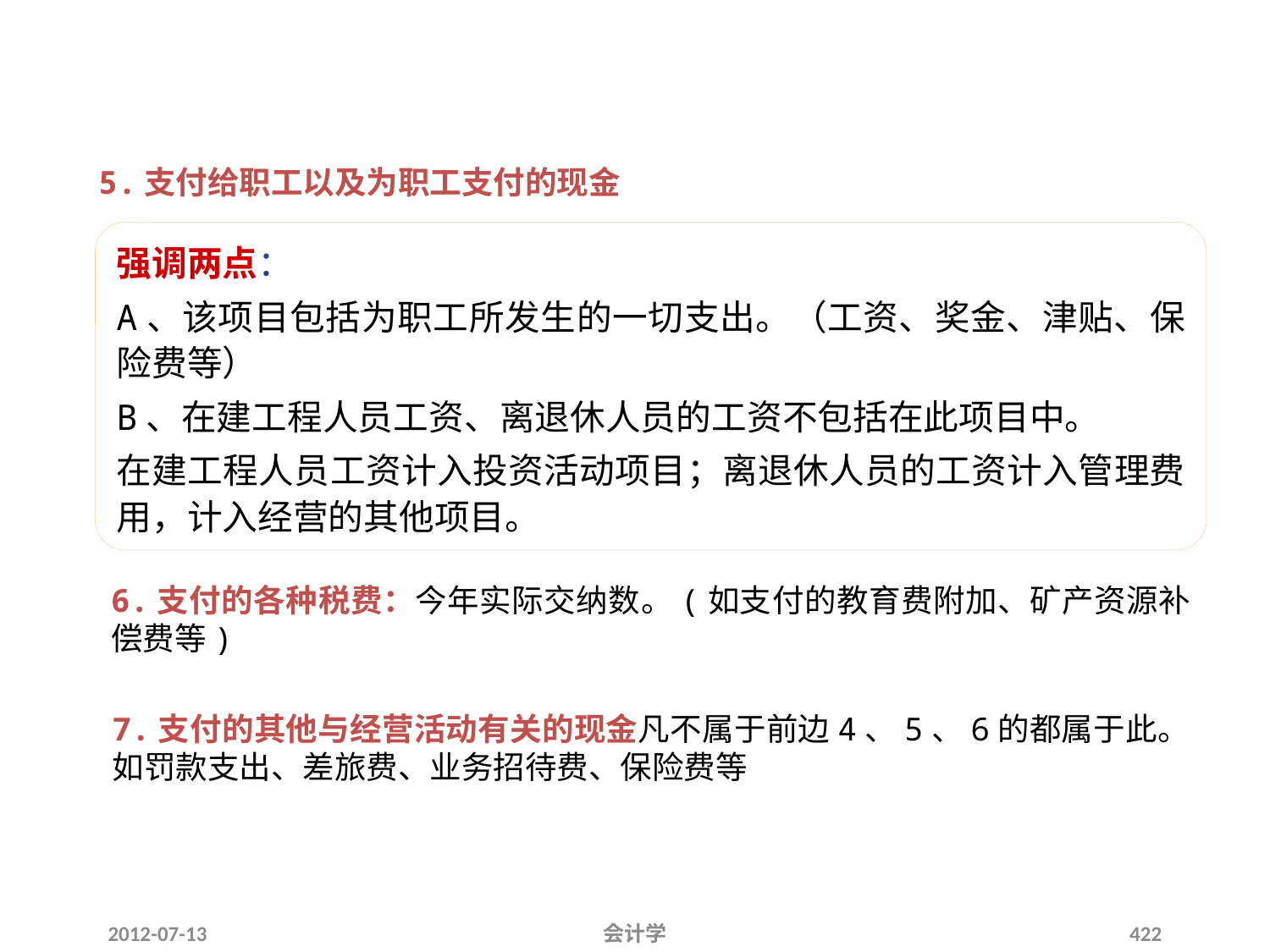

5.支付给职工以及为职工支付的现金
强调两点：
A、该项目包括为职工所发生的一切支出。（工资、奖金、津贴、保险费等）
B、在建工程人员工资、离退休人员的工资不包括在此项目中。
在建工程人员工资计入投资活动项目；离退休人员的工资计入管理费用，计入经营的其他项目。
6.支付的各种税费：今年实际交纳数。(如支付的教育费附加、矿产资源补偿费等)
7.支付的其他与经营活动有关的现金凡不属于前边4、5、6的都属于此。如罚款支出、差旅费、业务招待费、保险费等
2012-07-13
会计学
422